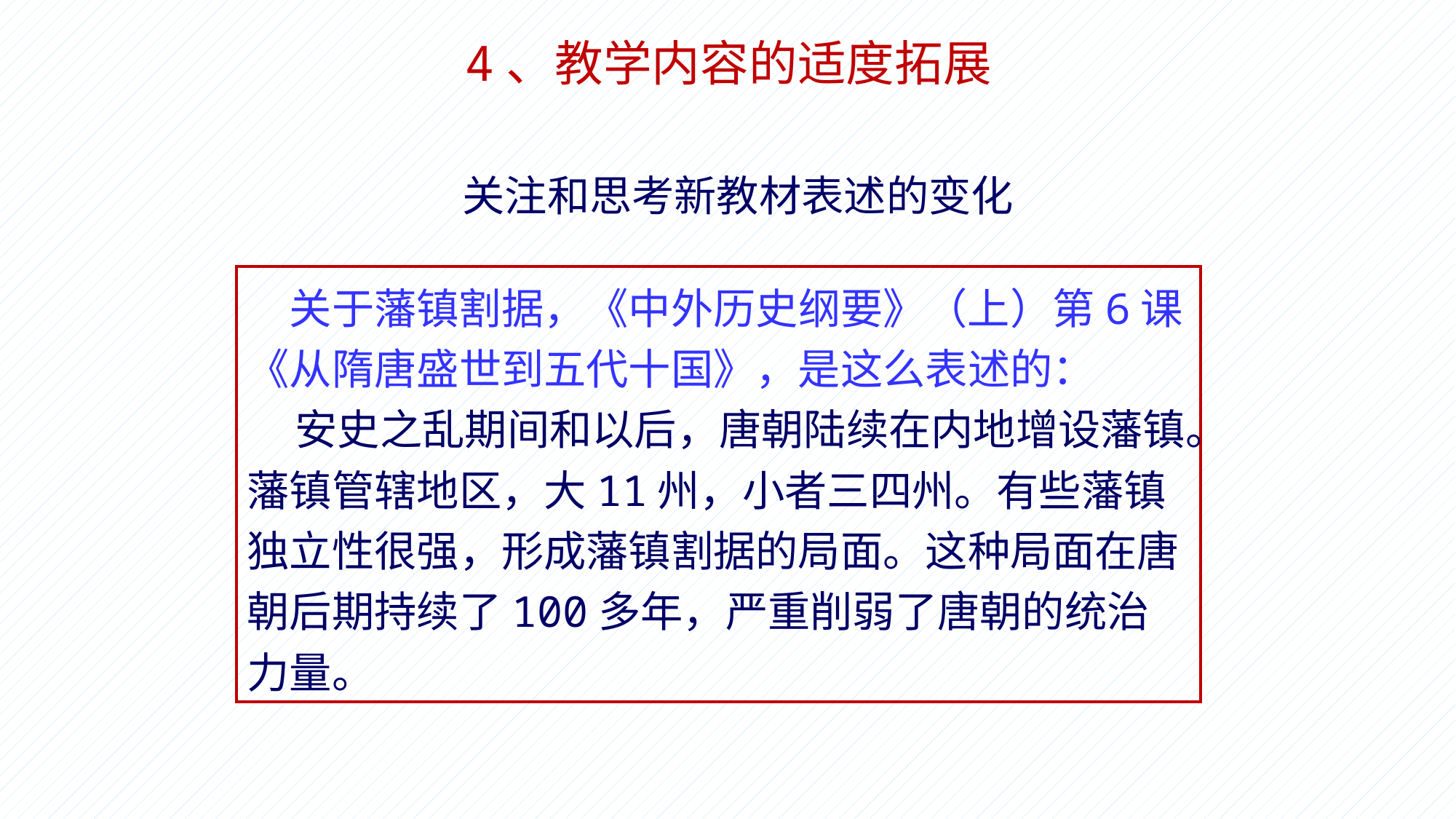

4、教学内容的适度拓展
    关注和思考新教材表述的变化
　关于藩镇割据，《中外历史纲要》（上）第6课《从隋唐盛世到五代十国》，是这么表述的：
    安史之乱期间和以后，唐朝陆续在内地增设藩镇。藩镇管辖地区，大11州，小者三四州。有些藩镇独立性很强，形成藩镇割据的局面。这种局面在唐朝后期持续了100多年，严重削弱了唐朝的统治力量。